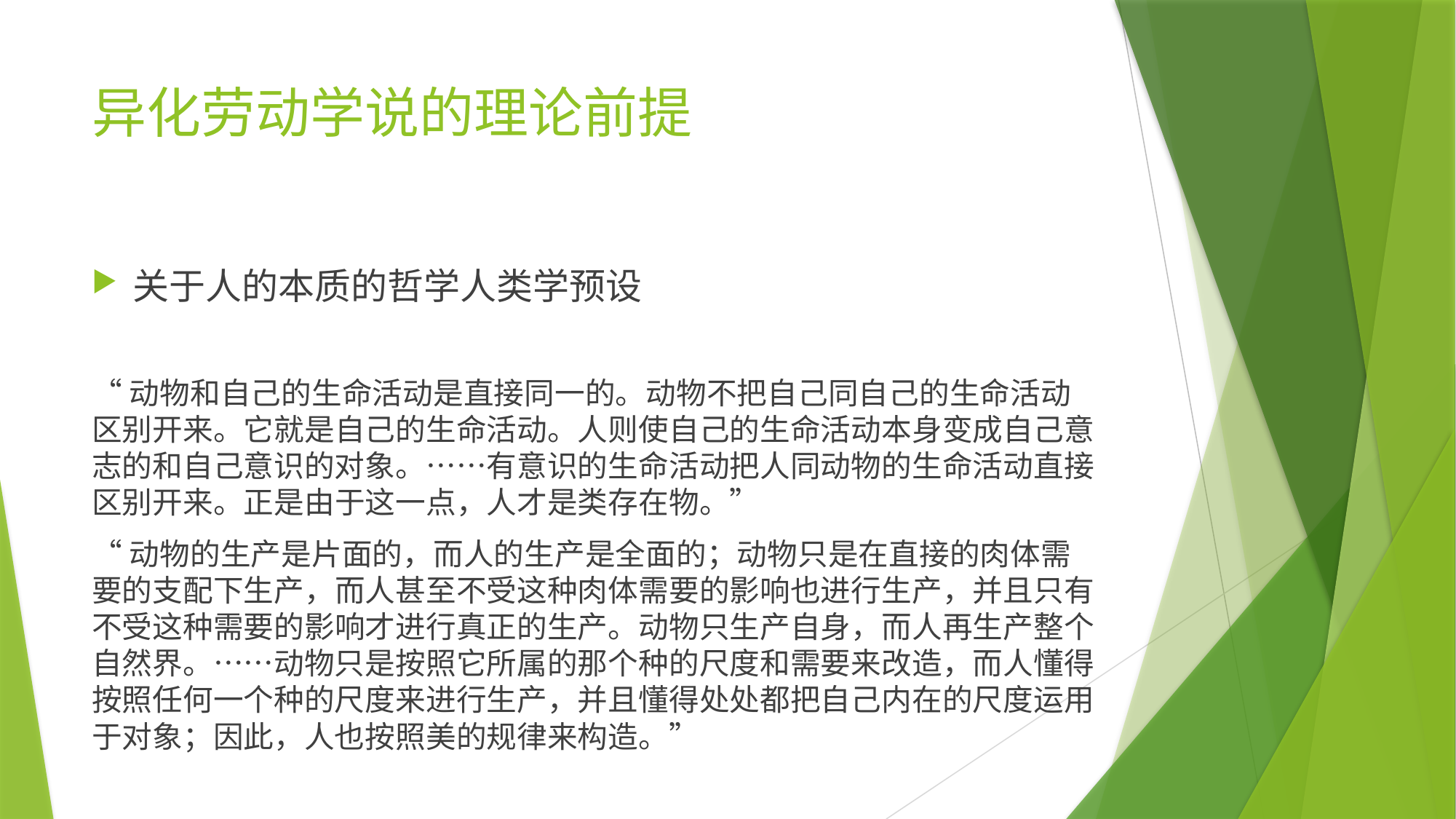

# 异化劳动学说的理论前提
关于人的本质的哲学人类学预设

“动物和自己的生命活动是直接同一的。动物不把自己同自己的生命活动区别开来。它就是自己的生命活动。人则使自己的生命活动本身变成自己意志的和自己意识的对象。……有意识的生命活动把人同动物的生命活动直接区别开来。正是由于这一点，人才是类存在物。”
“动物的生产是片面的，而人的生产是全面的；动物只是在直接的肉体需要的支配下生产，而人甚至不受这种肉体需要的影响也进行生产，并且只有不受这种需要的影响才进行真正的生产。动物只生产自身，而人再生产整个自然界。……动物只是按照它所属的那个种的尺度和需要来改造，而人懂得按照任何一个种的尺度来进行生产，并且懂得处处都把自己内在的尺度运用于对象；因此，人也按照美的规律来构造。”